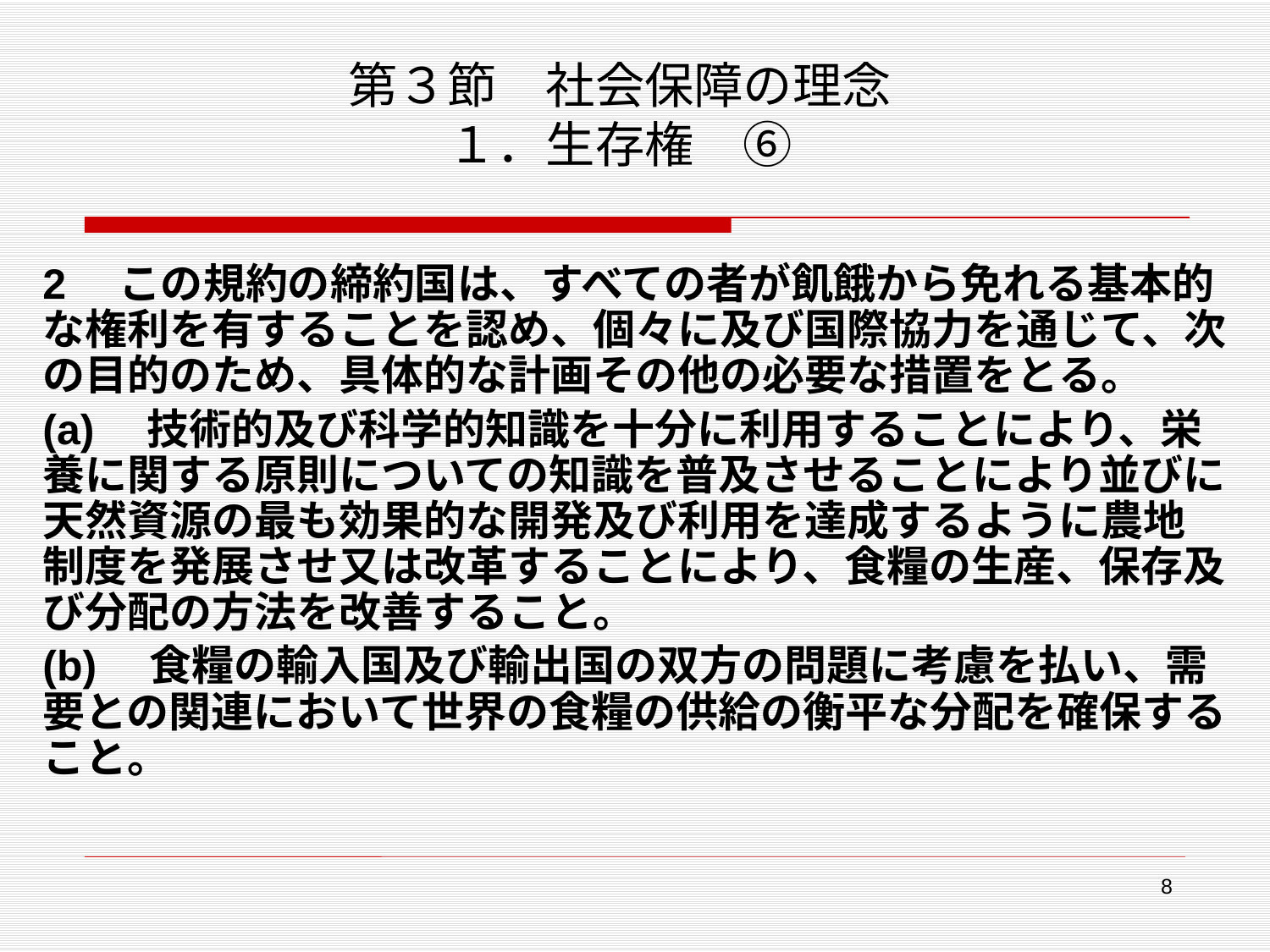

# 第３節　社会保障の理念 １．生存権　⑥
2　この規約の締約国は、すべての者が飢餓から免れる基本的な権利を有することを認め、個々に及び国際協力を通じて、次の目的のため、具体的な計画その他の必要な措置をとる。
(a)　技術的及び科学的知識を十分に利用することにより、栄養に関する原則についての知識を普及させることにより並びに天然資源の最も効果的な開発及び利用を達成するように農地制度を発展させ又は改革することにより、食糧の生産、保存及び分配の方法を改善すること。
(b)　食糧の輸入国及び輸出国の双方の問題に考慮を払い、需要との関連において世界の食糧の供給の衡平な分配を確保すること。

8